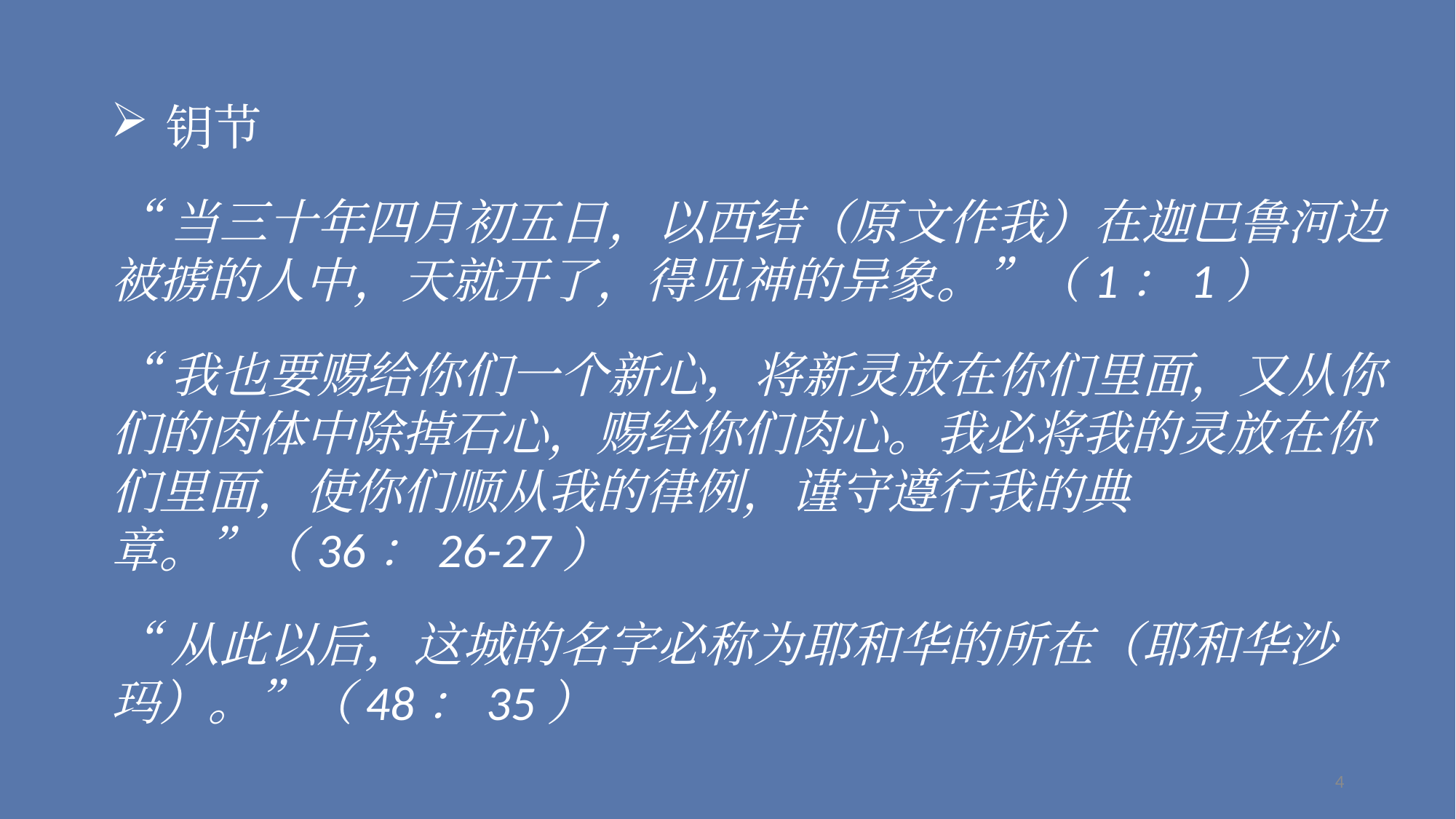

钥节
“当三十年四月初五日，以西结（原文作我）在迦巴鲁河边被掳的人中，天就开了，得见神的异象。”（1：1）
“我也要赐给你们一个新心，将新灵放在你们里面，又从你们的肉体中除掉石心，赐给你们肉心。我必将我的灵放在你们里面，使你们顺从我的律例，谨守遵行我的典章。”（36：26-27）
“从此以后，这城的名字必称为耶和华的所在（耶和华沙玛）。”（48：35）

4